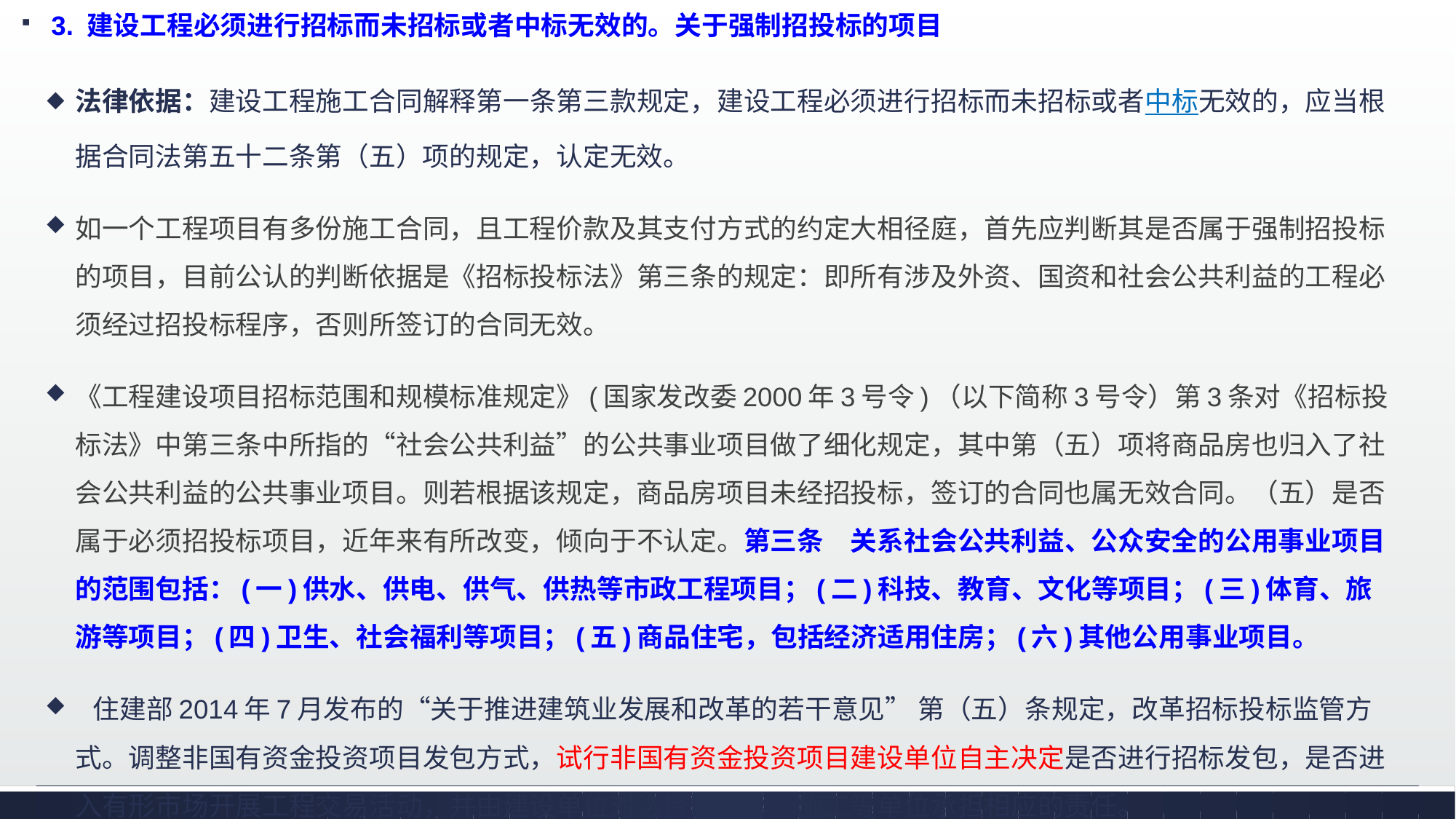

3. 建设工程必须进行招标而未招标或者中标无效的。关于强制招投标的项目
法律依据：建设工程施工合同解释第一条第三款规定，建设工程必须进行招标而未招标或者中标无效的，应当根据合同法第五十二条第（五）项的规定，认定无效。
如一个工程项目有多份施工合同，且工程价款及其支付方式的约定大相径庭，首先应判断其是否属于强制招投标的项目，目前公认的判断依据是《招标投标法》第三条的规定：即所有涉及外资、国资和社会公共利益的工程必须经过招投标程序，否则所签订的合同无效。
《工程建设项目招标范围和规模标准规定》(国家发改委2000年3号令)（以下简称3号令）第3条对《招标投标法》中第三条中所指的“社会公共利益”的公共事业项目做了细化规定，其中第（五）项将商品房也归入了社会公共利益的公共事业项目。则若根据该规定，商品房项目未经招投标，签订的合同也属无效合同。（五）是否属于必须招投标项目，近年来有所改变，倾向于不认定。第三条　关系社会公共利益、公众安全的公用事业项目的范围包括：(一)供水、供电、供气、供热等市政工程项目；(二)科技、教育、文化等项目；(三)体育、旅游等项目；(四)卫生、社会福利等项目；(五)商品住宅，包括经济适用住房；(六)其他公用事业项目。
  住建部2014年7月发布的“关于推进建筑业发展和改革的若干意见” 第（五）条规定，改革招标投标监管方式。调整非国有资金投资项目发包方式，试行非国有资金投资项目建设单位自主决定是否进行招标发包，是否进入有形市场开展工程交易活动，并由建设单位对选择的设计、施工等单位承担相应的责任。